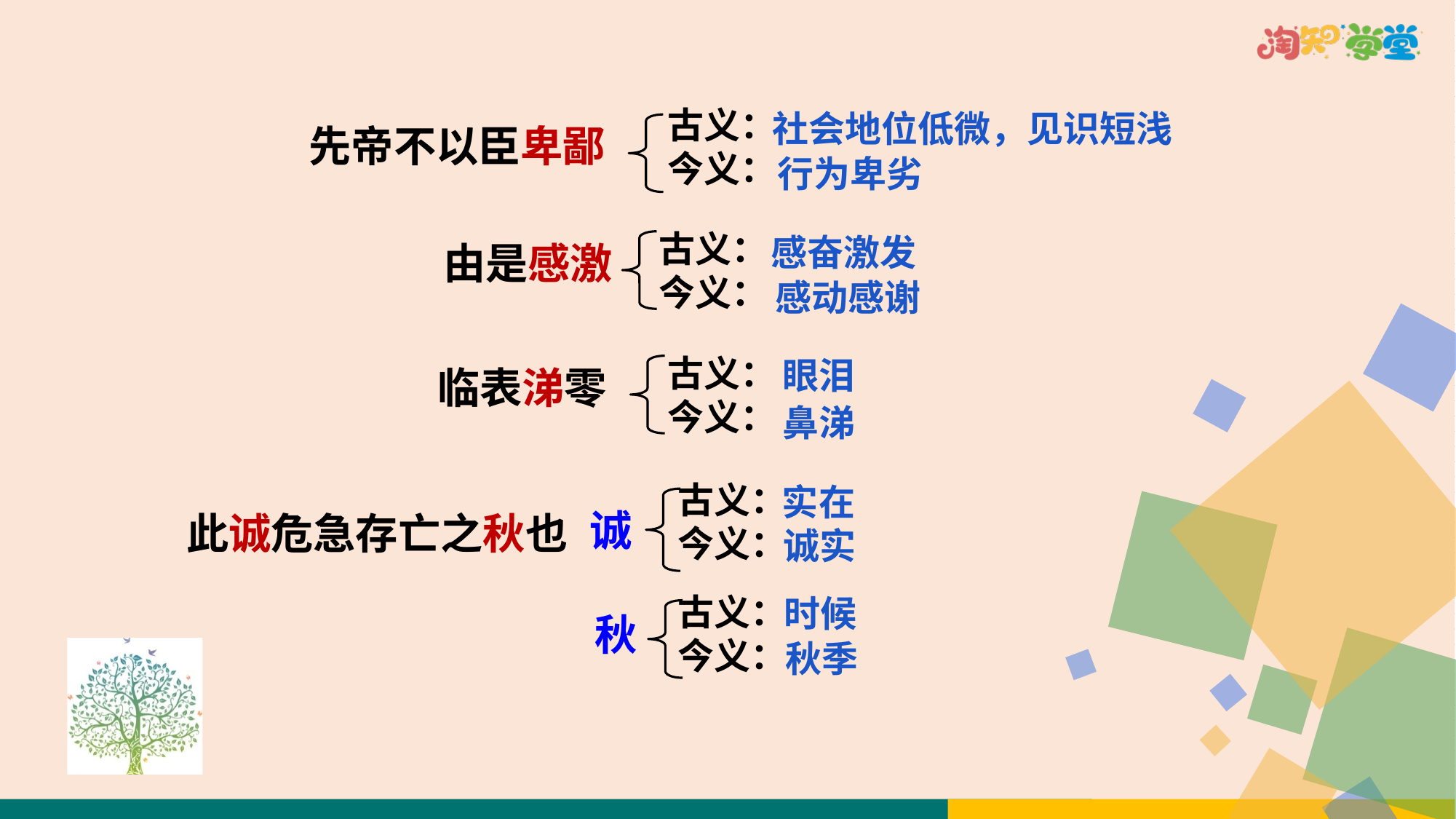

古义：今义：
社会地位低微，见识短浅
先帝不以臣卑鄙

行为卑劣

古义：今义：
感奋激发
由是感激

感动感谢
古义：今义：
眼泪
临表涕零

鼻涕
古义：今义：
实在

诚
此诚危急存亡之秋也
诚实
古义：今义：
时候

秋
秋季